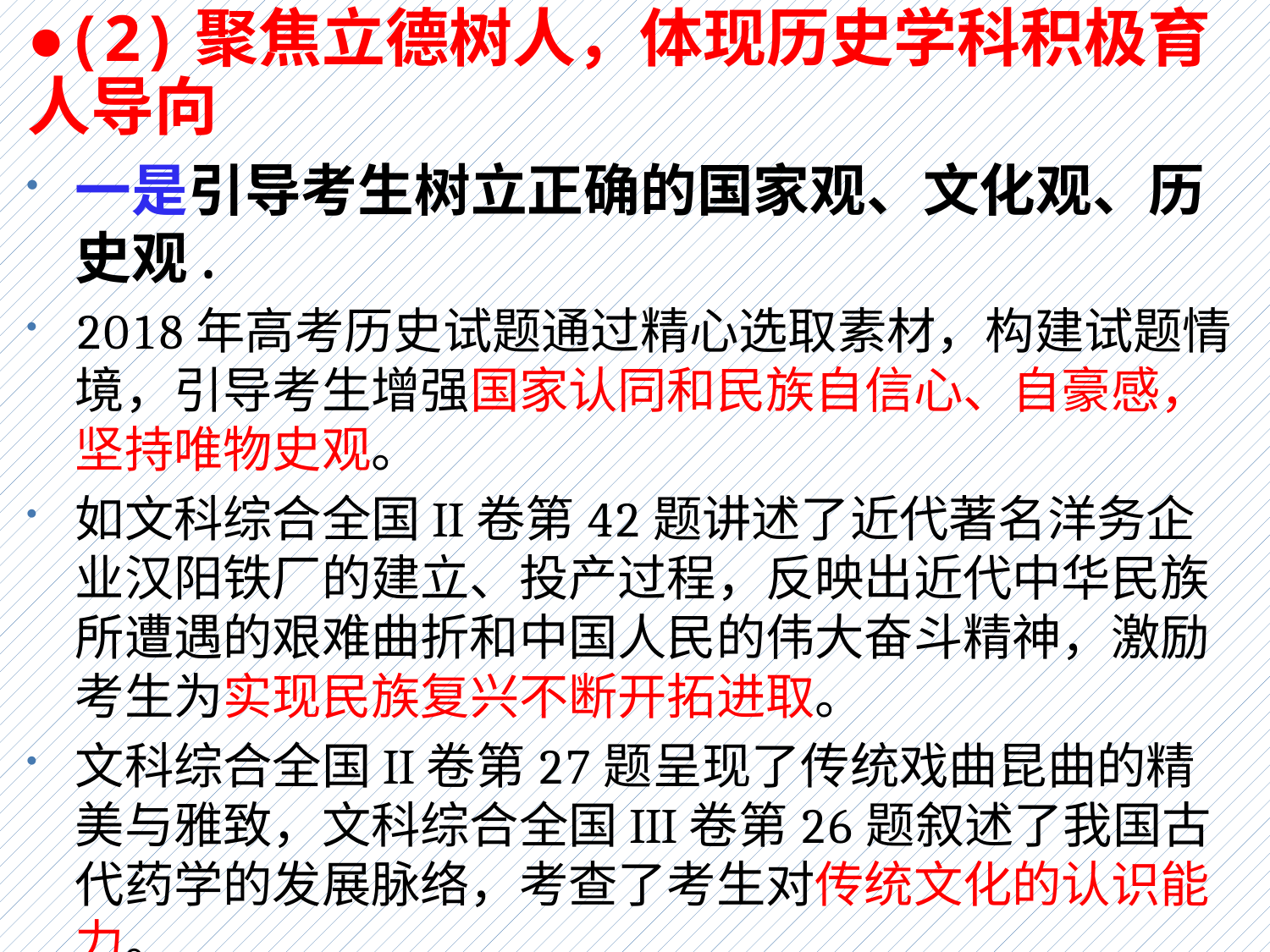

●(2)聚焦立德树人，体现历史学科积极育人导向
一是引导考生树立正确的国家观、文化观、历史观.
2018年高考历史试题通过精心选取素材，构建试题情境，引导考生增强国家认同和民族自信心、自豪感，坚持唯物史观。
如文科综合全国II卷第42题讲述了近代著名洋务企业汉阳铁厂的建立、投产过程，反映出近代中华民族所遭遇的艰难曲折和中国人民的伟大奋斗精神，激励考生为实现民族复兴不断开拓进取。
文科综合全国II卷第27题呈现了传统戏曲昆曲的精美与雅致，文科综合全国III卷第26题叙述了我国古代药学的发展脉络，考查了考生对传统文化的认识能力。